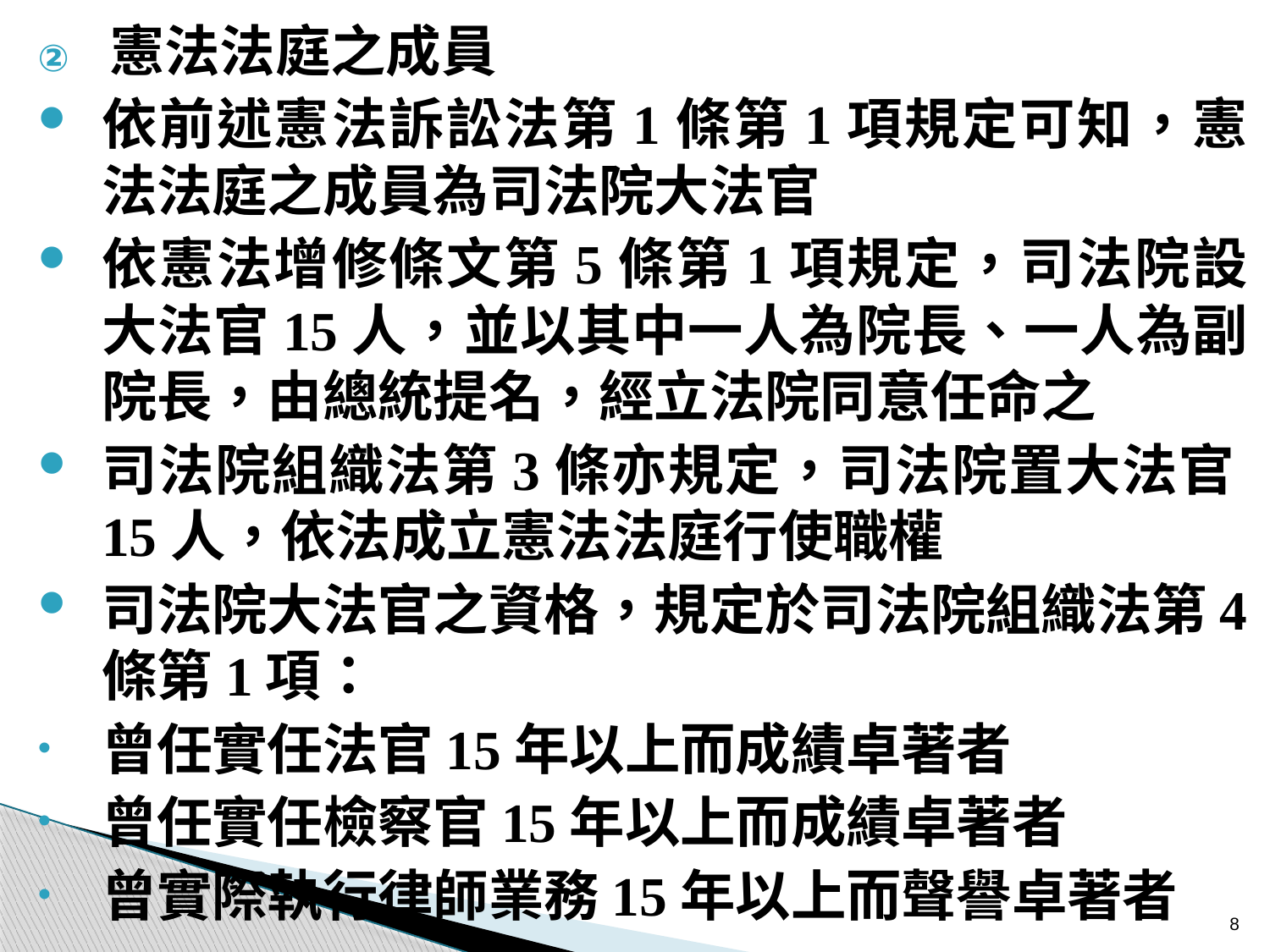

憲法法庭之成員
依前述憲法訴訟法第1條第1項規定可知，憲法法庭之成員為司法院大法官
依憲法增修條文第5條第1項規定，司法院設大法官15人，並以其中一人為院長、一人為副院長，由總統提名，經立法院同意任命之
司法院組織法第3條亦規定，司法院置大法官15人，依法成立憲法法庭行使職權
司法院大法官之資格，規定於司法院組織法第4條第1項：
曾任實任法官15年以上而成績卓著者
曾任實任檢察官15年以上而成績卓著者
曾實際執行律師業務15年以上而聲譽卓著者
8